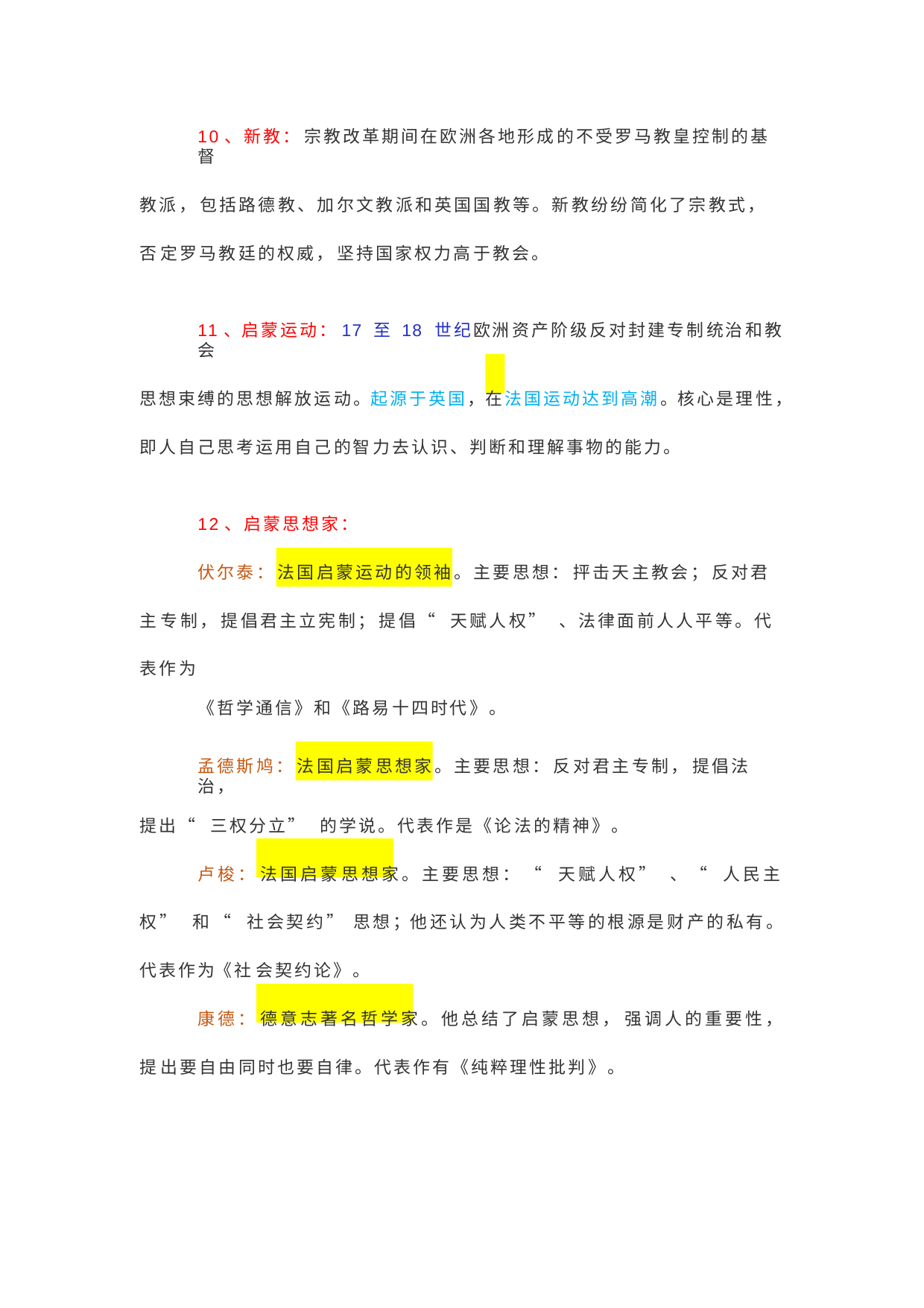

10、新教： 宗教改革期间在欧洲各地形成的不受罗马教皇控制的基督
教派， 包括路德教、加尔文教派和英国国教等。新教纷纷简化了宗教式， 否 定罗马教廷的权威， 坚持国家权力高于教会。
11、启蒙运动：17 至 18 世纪欧洲资产阶级反对封建专制统治和教会
思想束缚的思想解放运动。起源于英国，在法国运动达到高潮。核心是理性， 即人自己思考运用自己的智力去认识、判断和理解事物的能力。

12、启蒙思想家：
伏尔泰： 法国启蒙运动的领袖。主要思想： 抨击天主教会； 反对君主 专制， 提倡君主立宪制； 提倡“ 天赋人权”、法律面前人人平等。代表作为

《哲学通信》和《路易十四时代》。

孟德斯鸠： 法国启蒙思想家。主要思想： 反对君主专制， 提倡法治，

提出“ 三权分立” 的学说。代表作是《论法的精神》。
卢梭： 法国启蒙思想家。主要思想： “ 天赋人权”、“ 人民主权” 和 “ 社会契约”思想；他还认为人类不平等的根源是财产的私有。代表作为《社 会契约论》。
康德： 德意志著名哲学家。他总结了启蒙思想， 强调人的重要性， 提 出要自由同时也要自律。代表作有《纯粹理性批判》。